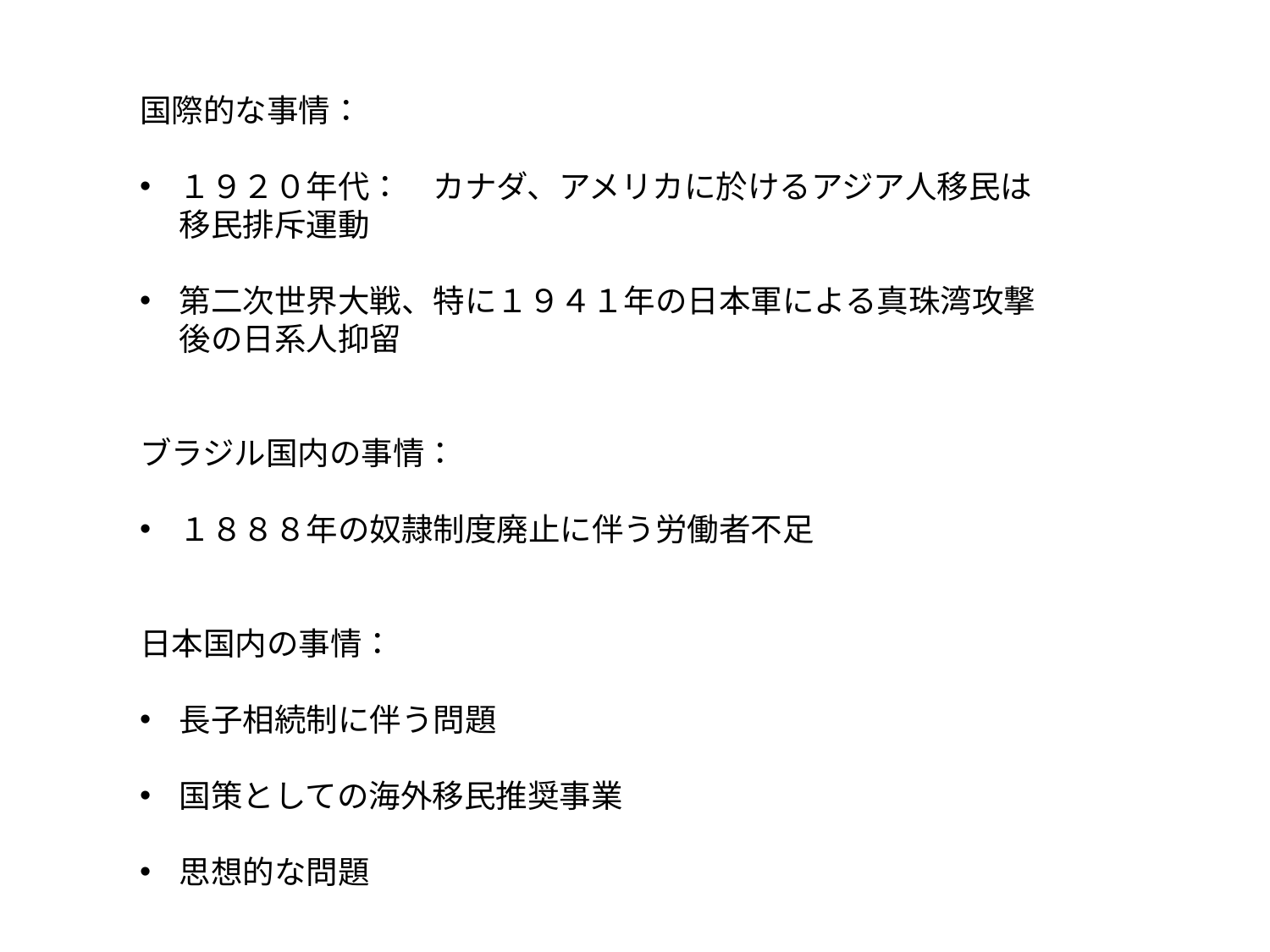

国際的な事情：

１９２０年代：　カナダ、アメリカに於けるアジア人移民は移民排斥運動

第二次世界大戦、特に１９４１年の日本軍による真珠湾攻撃後の日系人抑留

ブラジル国内の事情：

１８８８年の奴隷制度廃止に伴う労働者不足

日本国内の事情：

長子相続制に伴う問題

国策としての海外移民推奨事業

思想的な問題